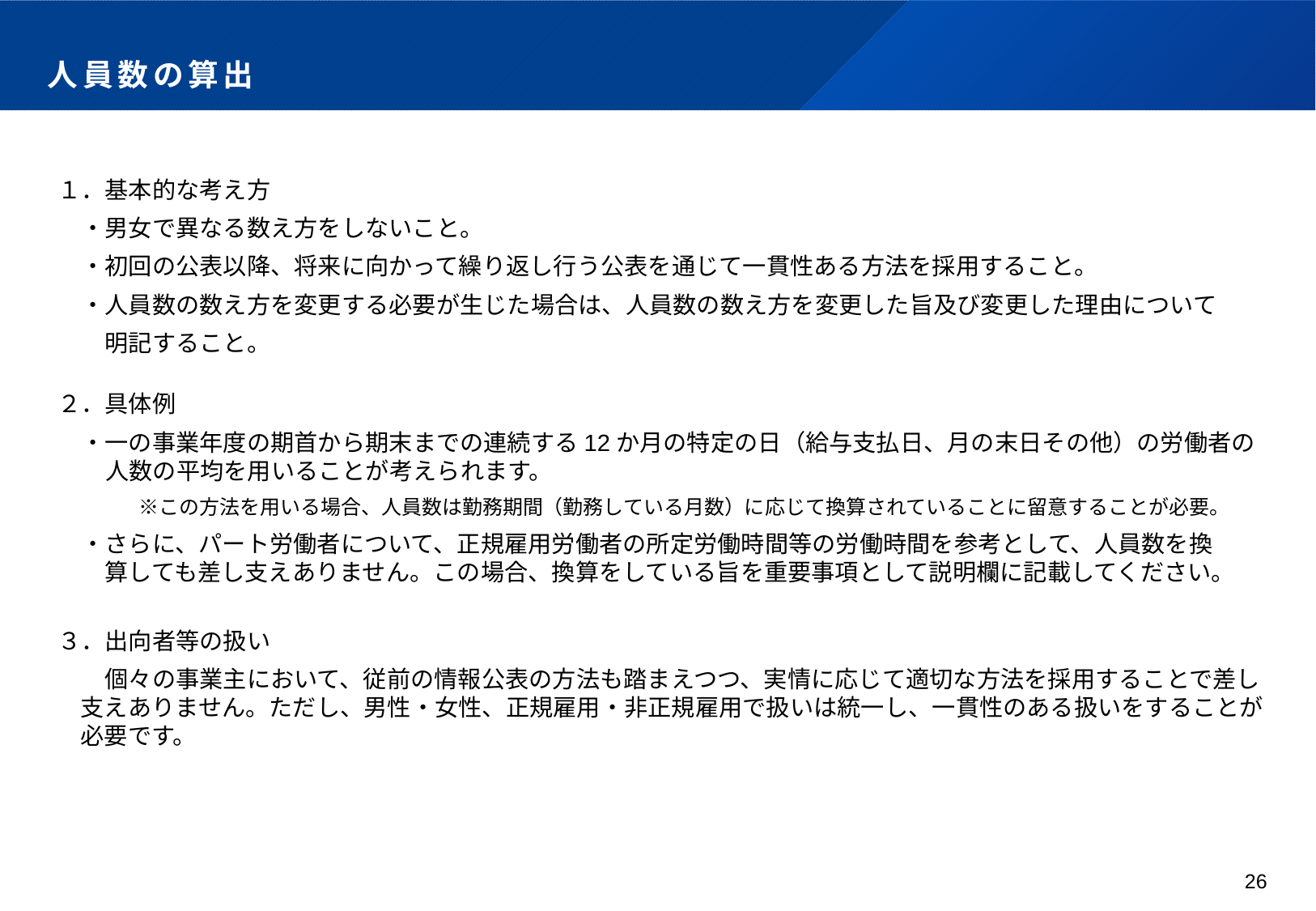

# 人員数の算出
１．基本的な考え方
　・男女で異なる数え方をしないこと。
　・初回の公表以降、将来に向かって繰り返し行う公表を通じて一貫性ある方法を採用すること。
　・人員数の数え方を変更する必要が生じた場合は、人員数の数え方を変更した旨及び変更した理由について
　　明記すること。

２．具体例
　・一の事業年度の期首から期末までの連続する12か月の特定の日（給与支払日、月の末日その他）の労働者の人数の平均を用いることが考えられます。
　　　　※この方法を用いる場合、人員数は勤務期間（勤務している月数）に応じて換算されていることに留意することが必要。
　・さらに、パート労働者について、正規雇用労働者の所定労働時間等の労働時間を参考として、人員数を換
　　算しても差し支えありません。この場合、換算をしている旨を重要事項として説明欄に記載してください。

３．出向者等の扱い
　　個々の事業主において、従前の情報公表の方法も踏まえつつ、実情に応じて適切な方法を採用することで差し支えありません。ただし、男性・女性、正規雇用・非正規雇用で扱いは統一し、一貫性のある扱いをすることが必要です。
26